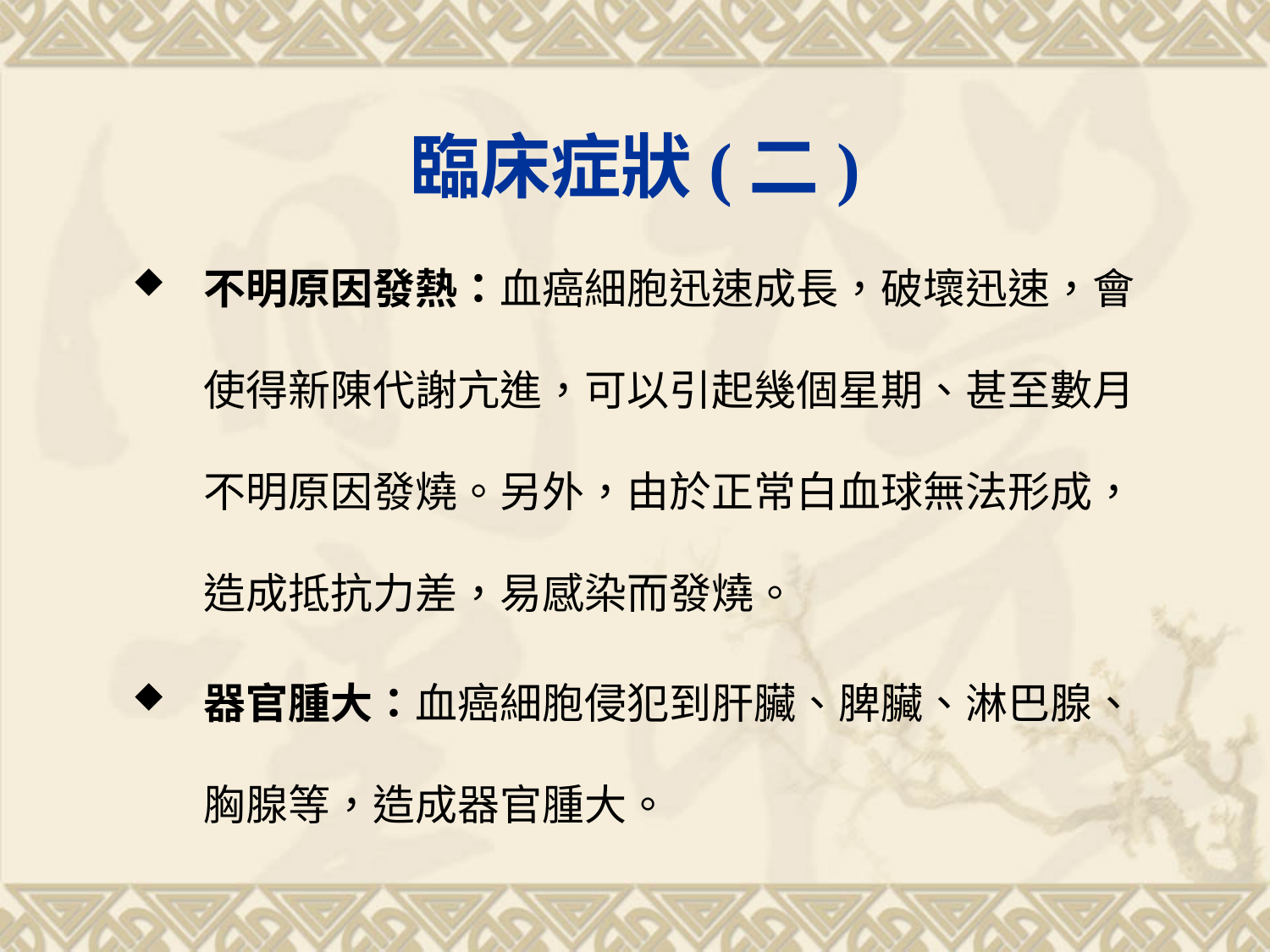

# 臨床症狀(二)
不明原因發熱：血癌細胞迅速成長，破壞迅速，會使得新陳代謝亢進，可以引起幾個星期、甚至數月不明原因發燒。另外，由於正常白血球無法形成，造成抵抗力差，易感染而發燒。
器官腫大：血癌細胞侵犯到肝臟、脾臟、淋巴腺、胸腺等，造成器官腫大。